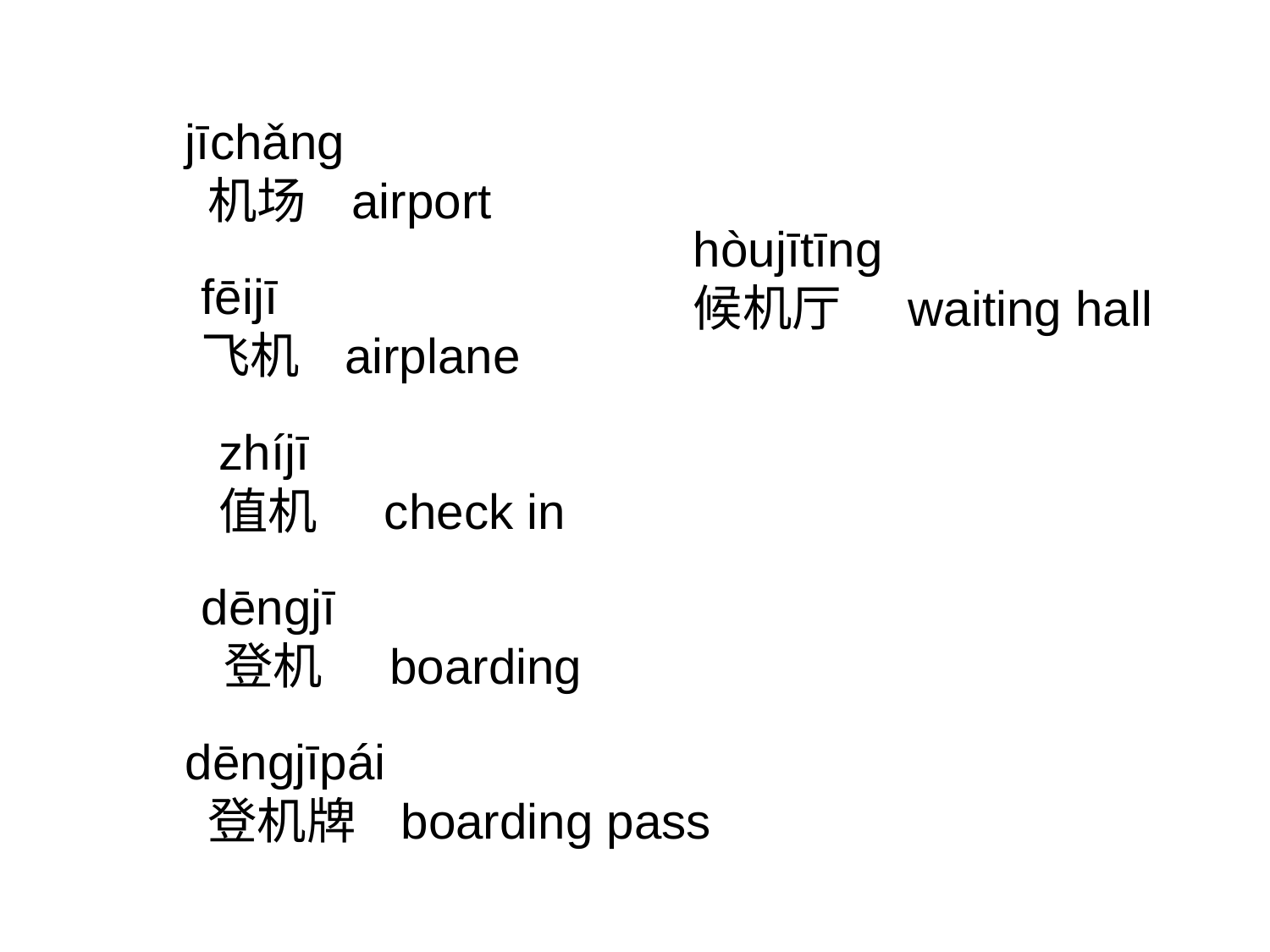

jīchǎng
 机场   airport
hòujītīng
候机厅     waiting hall
fēijī
飞机   airplane
zhíjī
值机     check in
dēngjī
 登机     boarding
dēngjīpái
 登机牌   boarding pass